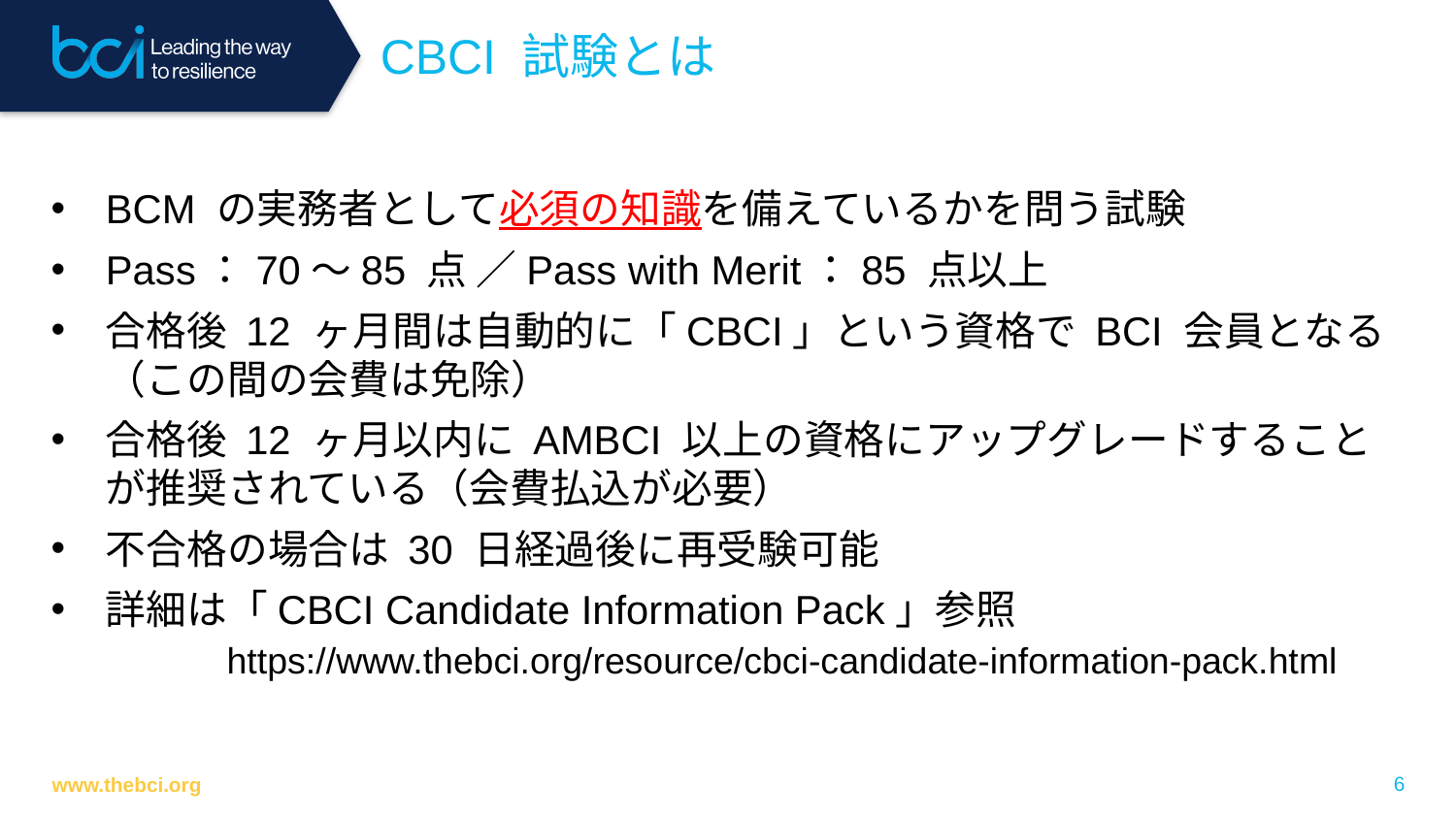

CBCI 試験とは
BCM の実務者として必須の知識を備えているかを問う試験
Pass：70〜85 点 ／Pass with Merit：85 点以上
合格後 12 ヶ月間は自動的に「CBCI」という資格で BCI 会員となる
（この間の会費は免除）
合格後 12 ヶ月以内に AMBCI 以上の資格にアップグレードすることが推奨されている（会費払込が必要）
不合格の場合は 30 日経過後に再受験可能
詳細は「CBCI Candidate Information Pack」参照
https://www.thebci.org/resource/cbci-candidate-information-pack.html